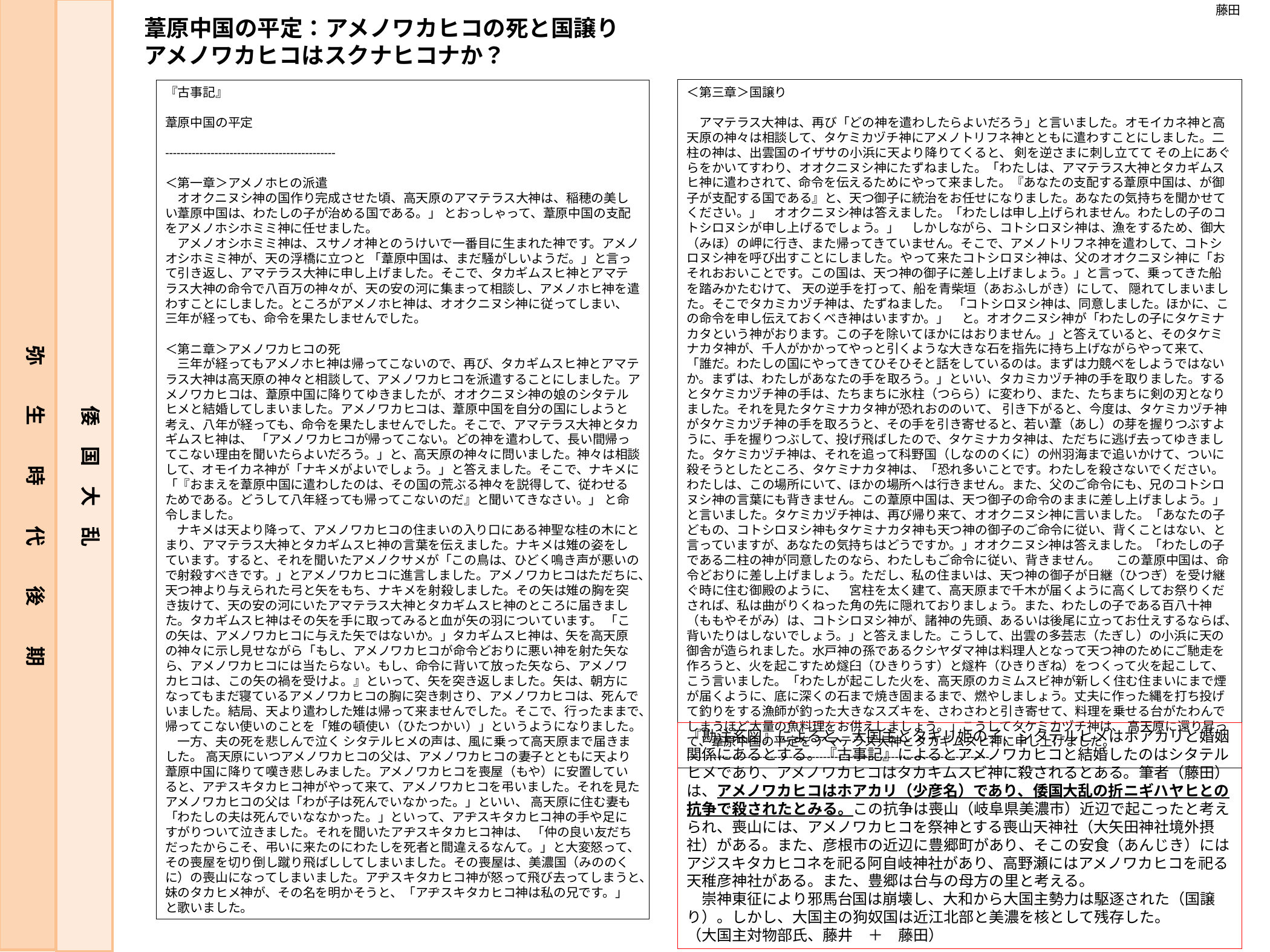

藤田

葦原中国の平定：アメノワカヒコの死と国譲り
アメノワカヒコはスクナヒコナか？
＜第三章＞国譲り

　アマテラス大神は、再び「どの神を遣わしたらよいだろう」と言いました。オモイカネ神と高天原の神々は相談して、タケミカヅチ神にアメノトリフネ神とともに遣わすことにしました。二柱の神は、出雲国のイザサの小浜に天より降りてくると、 剣を逆さまに刺し立てて その上にあぐらをかいてすわり、オオクニヌシ神にたずねました。「わたしは、アマテラス大神とタカギムスヒ神に遣わされて、命令を伝えるためにやって来ました。『あなたの支配する葦原中国は、が御子が支配する国である』と、天つ御子に統治をお任せになりました。あなたの気持ちを聞かせてください。」　オオクニヌシ神は答えました。「わたしは申し上げられません。わたしの子のコトシロヌシが申し上げるでしょう。」　しかしながら、コトシロヌシ神は、漁をするため、御大（みほ）の岬に行き、また帰ってきていません。そこで、アメノトリフネ神を遣わして、コトシロヌシ神を呼び出すことにしました。やって来たコトシロヌシ神は、父のオオクニヌシ神に「おそれおおいことです。この国は、天つ神の御子に差し上げましょう。」と言って、乗ってきた船を踏みかたむけて、 天の逆手を打って、船を青柴垣（あおふしがき）にして、 隠れてしまいました。そこでタカミカヅチ神は、たずねました。 「コトシロヌシ神は、同意しました。ほかに、この命令を申し伝えておくべき神はいますか。」　と。オオクニヌシ神が「わたしの子にタケミナカタという神がおります。この子を除いてほかにはおりません。」と答えていると、そのタケミナカタ神が、千人がかかってやっと引くような大きな石を指先に持ち上げながらやって来て、「誰だ。わたしの国にやってきてひそひそと話をしているのは。まずは力競べをしようではないか。まずは、わたしがあなたの手を取ろう。」といい、タカミカヅチ神の手を取りました。するとタケミカヅチ神の手は、たちまちに氷柱（つらら）に変わり、また、たちまちに剣の刃となりました。それを見たタケミナカタ神が恐れおののいて、 引き下がると、今度は、タケミカヅチ神がタケミカヅチ神の手を取ろうと、その手を引き寄せると、若い葦（あし）の芽を握りつぶすように、手を握りつぶして、投げ飛ばしたので、タケミナカタ神は、ただちに逃げ去ってゆきました。タケミカヅチ神は、それを追って科野国（しなののくに）の州羽海まで追いかけて、ついに殺そうとしたところ、タケミナカタ神は、「恐れ多いことです。わたしを殺さないでください。わたしは、この場所にいて、ほかの場所へは行きません。また、父のご命令にも、兄のコトシロヌシ神の言葉にも背きません。この葦原中国は、天つ御子の命令のままに差し上げましよう。」と言いました。タケミカヅチ神は、再び帰り来て、オオクニヌシ神に言いました。「あなたの子どもの、コトシロヌシ神もタケミナカタ神も天つ神の御子のご命令に従い、背くことはない、と言っていますが、あなたの気持ちはどうですか。」オオクニヌシ神は答えました。「わたしの子である二柱の神が同意したのなら、わたしもご命令に従い、背きません。 　この葦原中国は、命令どおりに差し上げましょう。ただし、私の住まいは、天つ神の御子が日継（ひつぎ）を受け継ぐ時に住む御殿のように、　宮柱を太く建て、高天原まで千木が届くように高くしてお祭りくだされば、私は曲がりくねった角の先に隠れておりましょう。また、わたしの子である百八十神（ももやそがみ）は、コトシロヌシ神が、諸神の先頭、あるいは後尾に立ってお仕えするならば、背いたりはしないでしょう。」と答えました。こうして、出雲の多芸志（たぎし）の小浜に天の御舎が造られました。水戸神の孫であるクシヤダマ神は料理人となって天つ神のためにご馳走を作ろうと、火を起こすため燧臼（ひきりうす）と燧杵（ひきりぎね）をつくって火を起こして、こう言いました。「わたしが起こした火を、高天原のカミムスビ神が新しく住む住まいにまで煙が届くように、底に深くの石まで焼き固まるまで、燃やしましょう。丈夫に作った縄を打ち投げて釣りをする漁師が釣った大きなスズキを、さわさわと引き寄せて、料理を乗せる台がたわんでしまうほど大量の魚料理をお供えしましょう。」こうしてタケミカヅチ神は、 高天原に還り昇って、葦原中国の平定を アマテラス大神とタカギムスヒ神に申し上げました。
--------------------------------------------------------------------------------
『古事記』

葦原中国の平定

---------------------------------------------

＜第一章＞アメノホヒの派遣
　オオクニヌシ神の国作り完成させた頃、高天原のアマテラス大神は、稲穂の美しい葦原中国は、わたしの子が治める国である。」 とおっしゃって、葦原中国の支配をアメノホシホミミ神に任せました。
　アメノオシホミミ神は、スサノオ神とのうけいで一番目に生まれた神です。アメノオシホミミ神が、天の浮橋に立つと 「葦原中国は、まだ騒がしいようだ。」と言って引き返し、アマテラス大神に申し上げました。そこで、タカギムスヒ神とアマテラス大神の命令で八百万の神々が、天の安の河に集まって相談し、アメノホヒ神を遣わすことにしました。ところがアメノホヒ神は、オオクニヌシ神に従ってしまい、三年が経っても、命令を果たしませんでした。

＜第ニ章＞アメノワカヒコの死
　三年が経ってもアメノホヒ神は帰ってこないので、再び、タカギムスヒ神とアマテラス大神は高天原の神々と相談して、アメノワカヒコを派遣することにしました。アメノワカヒコは、葦原中国に降りてゆきましたが、オオクニヌシ神の娘のシタテルヒメと結婚してしまいました。アメノワカヒコは、葦原中国を自分の国にしようと考え、八年が経っても、命令を果たしませんでした。そこで、アマテラス大神とタカギムスヒ神は、 「アメノワカヒコが帰ってこない。どの神を遣わして、長い間帰ってこない理由を聞いたらよいだろう。」と、高天原の神々に問いました。神々は相談して、オモイカネ神が「ナキメがよいでしょう。」と答えました。そこで、ナキメに「『おまえを葦原中国に遣わしたのは、その国の荒ぶる神々を説得して、従わせるためである。どうして八年経っても帰ってこないのだ』と聞いてきなさい。」 と命令しました。
   ナキメは天より降って、アメノワカヒコの住まいの入り口にある神聖な桂の木にとまり、アマテラス大神とタカギムスヒ神の言葉を伝えました。ナキメは雉の姿をしています。すると、それを聞いたアメノクサメが「この鳥は、ひどく鳴き声が悪いので射殺すべきです。」とアメノワカヒコに進言しました。アメノワカヒコはただちに、天つ神より与えられた弓と矢をもち、ナキメを射殺しました。その矢は雉の胸を突き抜けて、天の安の河にいたアマテラス大神とタカギムスヒ神のところに届きました。タカギムスヒ神はその矢を手に取ってみると血が矢の羽についています。 「この矢は、アメノワカヒコに与えた矢ではないか。」タカギムスヒ神は、矢を高天原の神々に示し見せながら「もし、アメノワカヒコが命令どおりに悪い神を射た矢なら、アメノワカヒコには当たらない。もし、命令に背いて放った矢なら、アメノワカヒコは、この矢の禍を受けよ。』といって、矢を突き返しました。矢は、朝方になってもまだ寝ているアメノワカヒコの胸に突き刺さり、アメノワカヒコは、死んでいました。結局、天より遣わした雉は帰って来ませんでした。そこで、行ったままで、帰ってこない使いのことを「雉の頓使い（ひたつかい）」というようになりました。
　一方、夫の死を悲しんで泣く シタテルヒメの声は、風に乗って高天原まで届きました。 高天原にいつアメノワカヒコの父は、アメノワカヒコの妻子とともに天より葦原中国に降りて嘆き悲しみました。アメノワカヒコを喪屋（もや）に安置していると、アヂスキタカヒコ神がやって来て、アメノワカヒコを弔いました。それを見たアメノワカヒコの父は「わが子は死んでいなかった。」といい、 高天原に住む妻も「わたしの夫は死んでいななかった。」といって、アヂスキタカヒコ神の手や足にすがりついて泣きました。それを聞いたアヂスキタカヒコ神は、 「仲の良い友だちだったからこそ、弔いに来たのにわたしを死者と間違えるなんて。」と大変怒って、その喪屋を切り倒し蹴り飛ばししてしまいました。その喪屋は、美濃国（みののくに）の喪山になってしまいました。アヂスキタカヒコ神が怒って飛び去ってしまうと、妹のタカヒメ神が、その名を明かそうと、「アヂスキタカヒコ神は私の兄です。」　と歌いました。
弥　　生　　時　　代　　後　　期
倭　国　大　乱
『勘注系図』によると、大国主とタキリ姫の子、シタテルヒメはホアカリと婚姻関係にあるとする。『古事記』によるとアメノワカヒコと結婚したのはシタテルヒメであり、アメノワカヒコはタカキムスビ神に殺されるとある。筆者（藤田）は、アメノワカヒコはホアカリ（少彦名）であり、倭国大乱の折ニギハヤヒとの抗争で殺されたとみる。この抗争は喪山（岐阜県美濃市）近辺で起こったと考えられ、喪山には、アメノワカヒコを祭神とする喪山天神社（大矢田神社境外摂社）がある。また、彦根市の近辺に豊郷町があり、そこの安食（あんじき）にはアジスキタカヒコネを祀る阿自岐神社があり、高野瀬にはアメノワカヒコを祀る天稚彦神社がある。また、豊郷は台与の母方の里と考える。
　崇神東征により邪馬台国は崩壊し、大和から大国主勢力は駆逐された（国譲り）。しかし、大国主の狗奴国は近江北部と美濃を核として残存した。
（大国主対物部氏、藤井　＋　藤田）